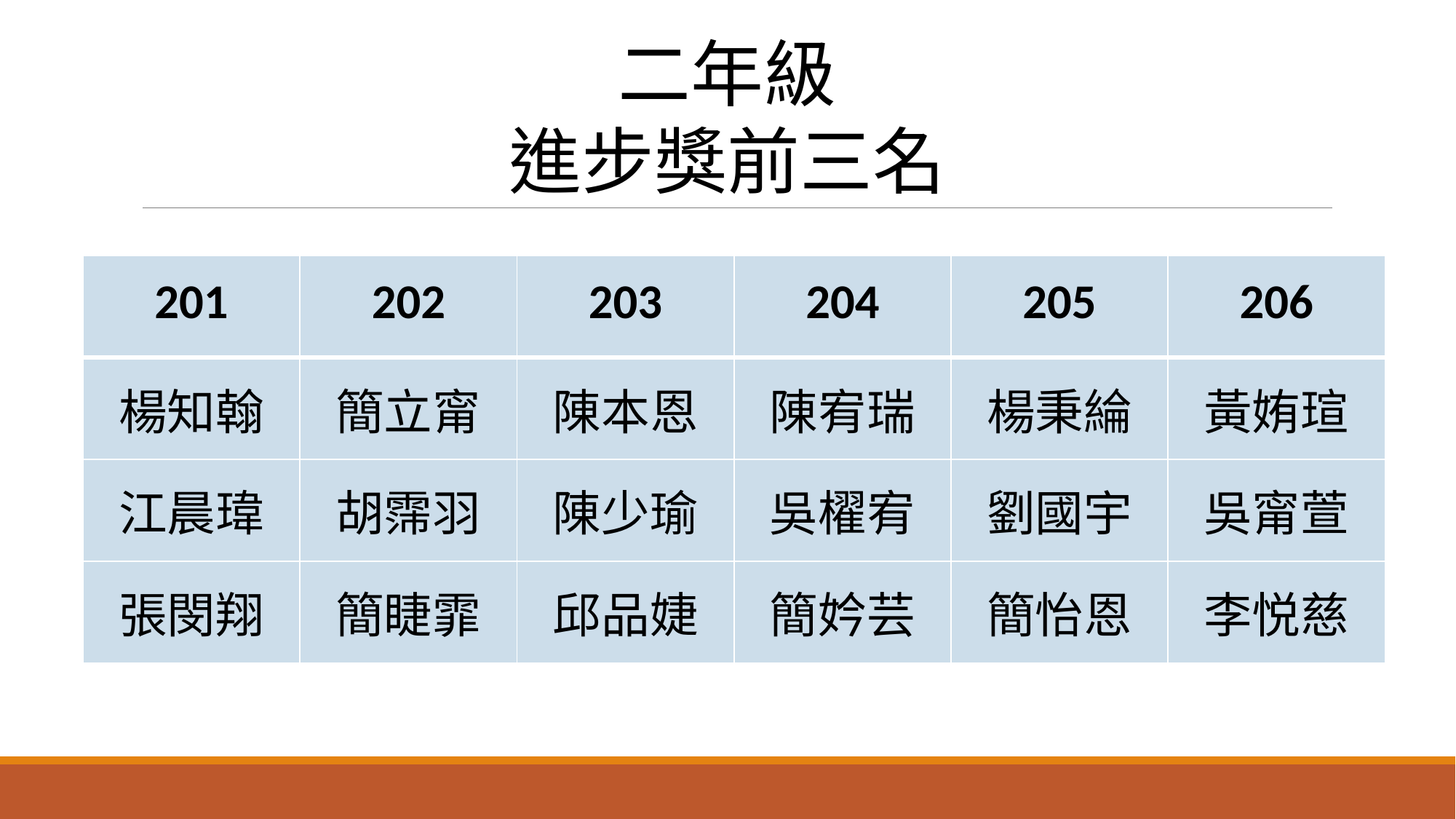

二年級
進步獎前三名
| 201 | 202 | 203 | 204 | 205 | 206 |
| --- | --- | --- | --- | --- | --- |
| 楊知翰 | 簡立甯 | 陳本恩 | 陳宥瑞 | 楊秉綸 | 黃姷瑄 |
| 江晨瑋 | 胡霈羽 | 陳少瑜 | 吳櫂宥 | 劉國宇 | 吳甯萱 |
| 張閔翔 | 簡睫霏 | 邱品婕 | 簡妗芸 | 簡怡恩 | 李悦慈 |